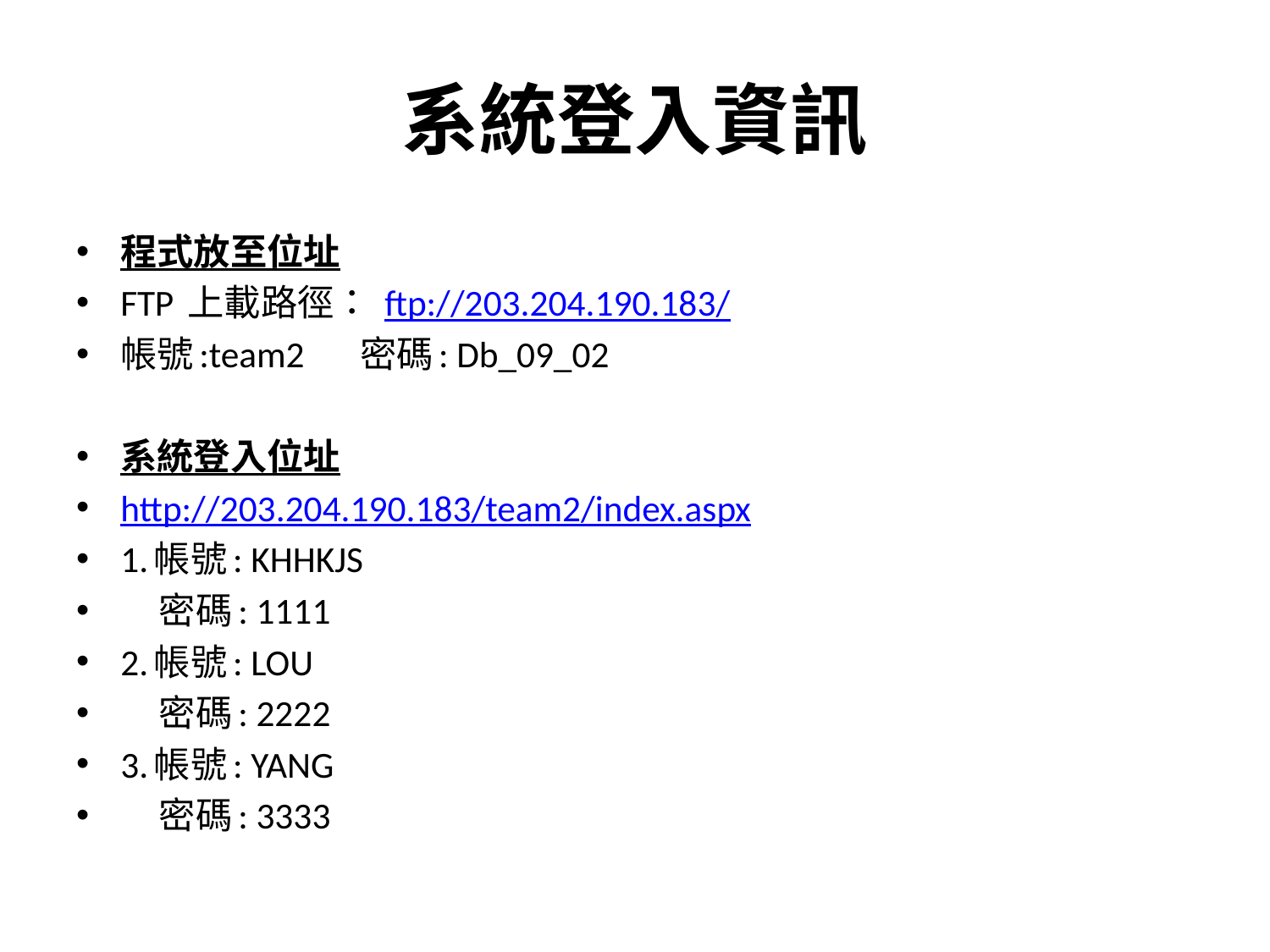

# 系統登入資訊
程式放至位址
FTP 上載路徑： ftp://203.204.190.183/
帳號:team2      密碼: Db_09_02

系統登入位址
http://203.204.190.183/team2/index.aspx
1.帳號: KHHKJS
    密碼: 1111
2.帳號: LOU
    密碼: 2222
3.帳號: YANG
    密碼: 3333